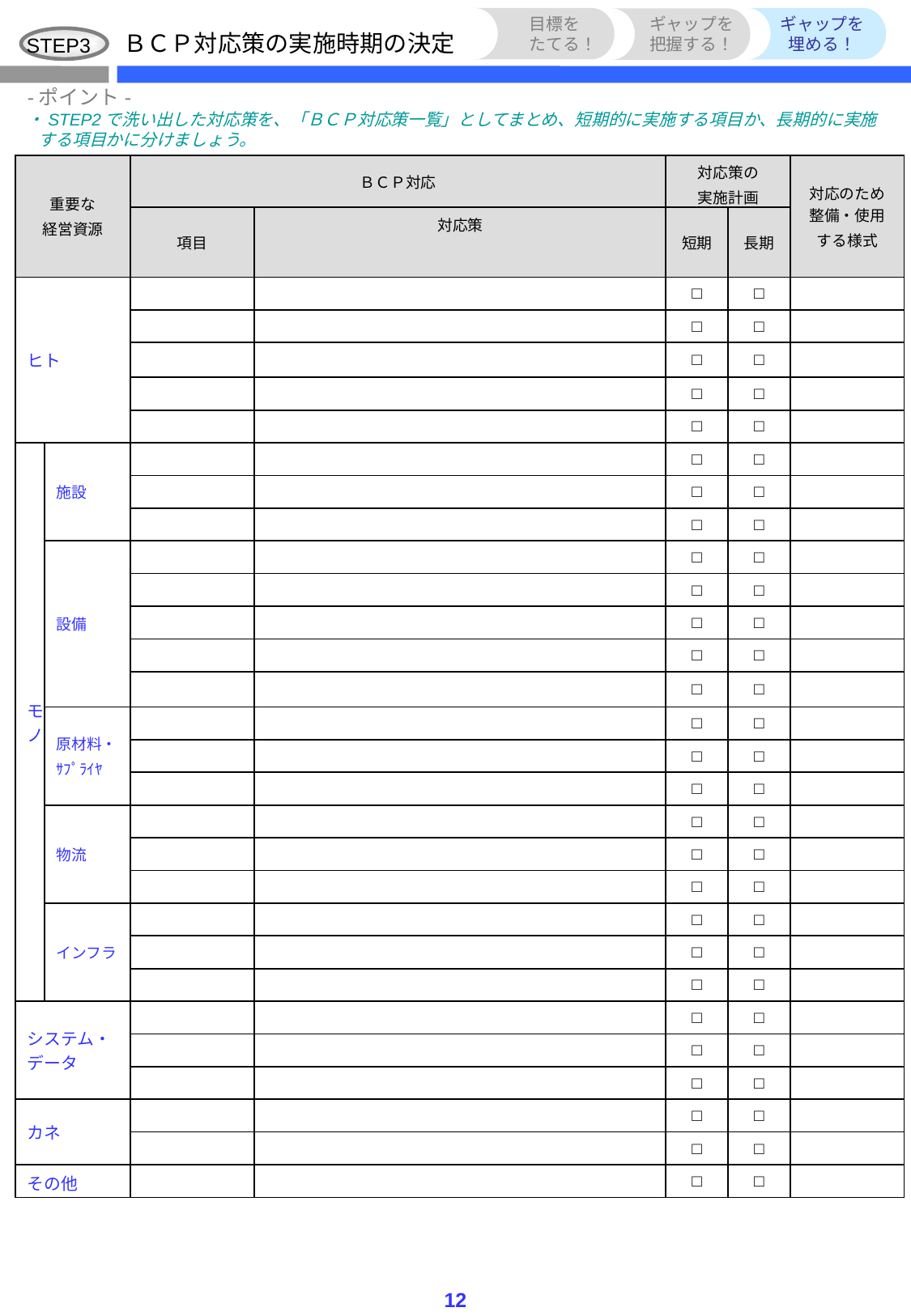

目標を
たてる！
ギャップを
把握する！
ギャップを
埋める！

ＢＣＰ対応策の実施時期の決定
STEP3

-ポイント-
・STEP2で洗い出した対応策を、「ＢＣＰ対応策一覧」としてまとめ、短期的に実施する項目か、長期的に実施する項目かに分けましょう。
| 重要な 経営資源 |  | ＢＣＰ対応 |  | 対応策の 実施計画 |  | 対応のため整備・使用 する様式 |
| --- | --- | --- | --- | --- | --- | --- |
|  |  | 項目 | 対応策 | 短期 | 長期 |  |
| ヒト |  |  |  | □ | □ |  |
|  |  |  |  | □ | □ |  |
|  |  |  |  | □ | □ |  |
|  |  |  |  | □ | □ |  |
|  |  |  |  | □ | □ |  |
| モノ | 施設 |  |  | □ | □ |  |
|  |  |  |  | □ | □ |  |
|  |  |  |  | □ | □ |  |
|  | 設備 |  |  | □ | □ |  |
|  |  |  |  | □ | □ |  |
|  |  |  |  | □ | □ |  |
|  |  |  |  | □ | □ |  |
|  |  |  |  | □ | □ |  |
|  | 原材料・ ｻﾌﾟﾗｲﾔ |  |  | □ | □ |  |
|  |  |  |  | □ | □ |  |
|  |  |  |  | □ | □ |  |
|  | 物流 |  |  | □ | □ |  |
|  |  |  |  | □ | □ |  |
|  |  |  |  | □ | □ |  |
|  | インフラ |  |  | □ | □ |  |
|  |  |  |  | □ | □ |  |
|  |  |  |  | □ | □ |  |
| システム・データ |  |  |  | □ | □ |  |
|  |  |  |  | □ | □ |  |
|  |  |  |  | □ | □ |  |
| カネ |  |  |  | □ | □ |  |
|  |  |  |  | □ | □ |  |
| その他 |  |  |  | □ | □ |  |
12